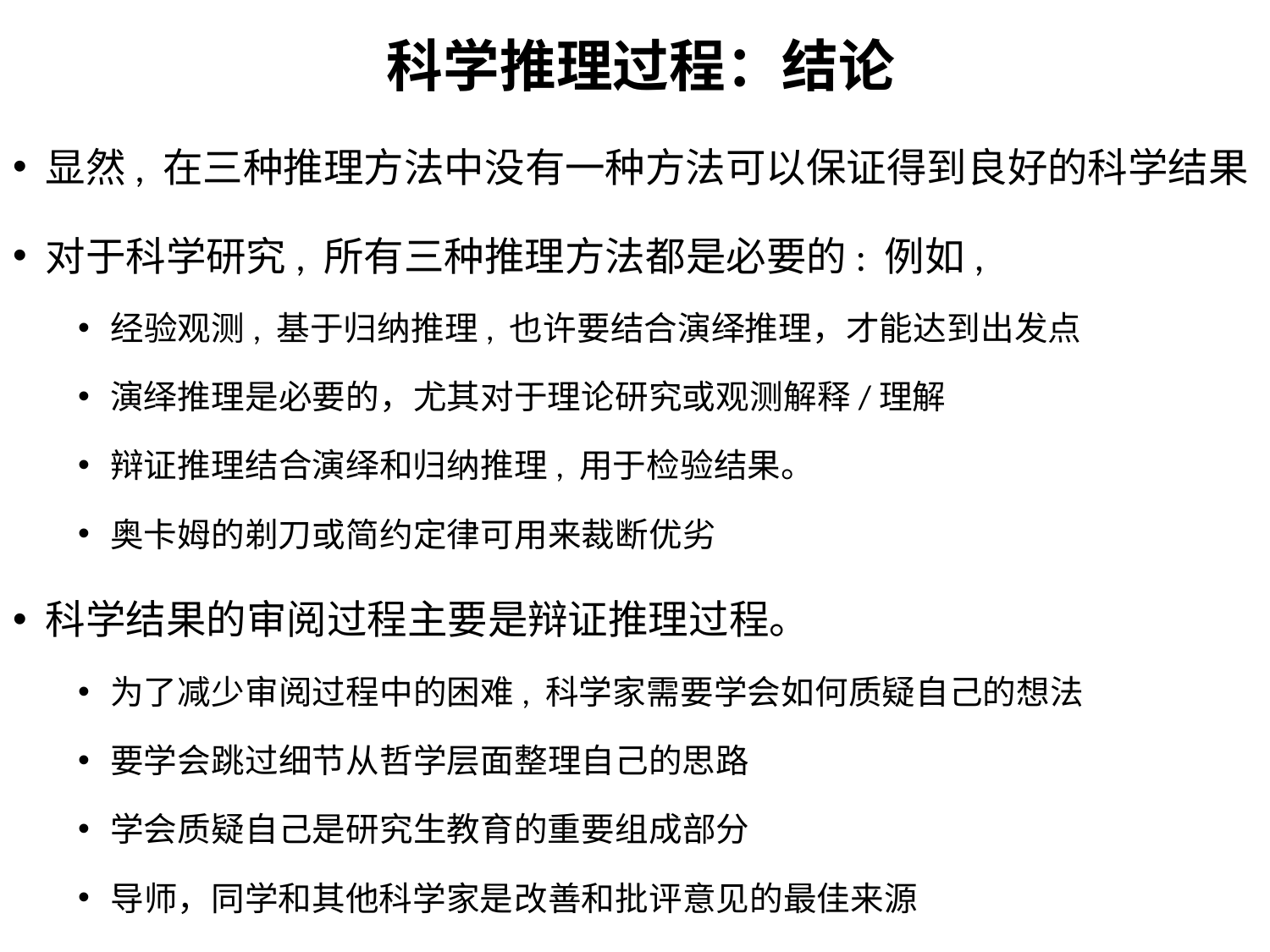

# 科学推理过程：结论
显然, 在三种推理方法中没有一种方法可以保证得到良好的科学结果
对于科学研究, 所有三种推理方法都是必要的: 例如,
经验观测, 基于归纳推理, 也许要结合演绎推理，才能达到出发点
演绎推理是必要的，尤其对于理论研究或观测解释/理解
辩证推理结合演绎和归纳推理, 用于检验结果。
奥卡姆的剃刀或简约定律可用来裁断优劣
科学结果的审阅过程主要是辩证推理过程。
为了减少审阅过程中的困难, 科学家需要学会如何质疑自己的想法
要学会跳过细节从哲学层面整理自己的思路
学会质疑自己是研究生教育的重要组成部分
导师，同学和其他科学家是改善和批评意见的最佳来源